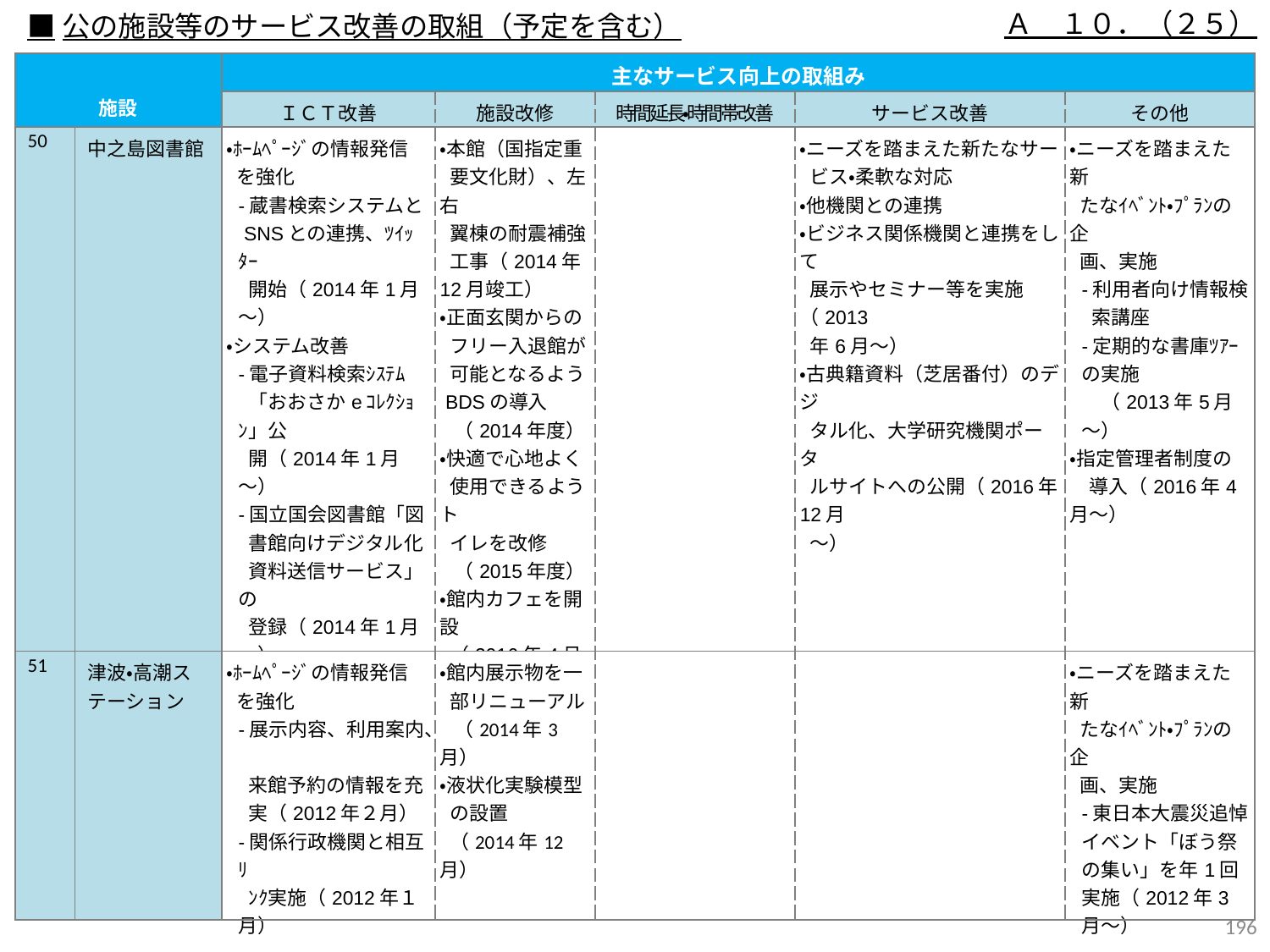

Ａ　１０．（２５）
■公の施設等のサービス改善の取組（予定を含む）
| 施設 |  | 主なサービス向上の取組み |  |  |  |  |
| --- | --- | --- | --- | --- | --- | --- |
|  |  | ＩＣＴ改善 | 施設改修 | 時間延長・時間帯改善 | サービス改善 | その他 |
| 50 | 中之島図書館 | ・ﾎｰﾑﾍﾟｰｼﾞの情報発信 を強化 -蔵書検索システムと SNSとの連携、ﾂｲｯﾀｰ 開始（2014年1月～） ・システム改善 -電子資料検索ｼｽﾃﾑ 「おおさかeｺﾚｸｼｮﾝ」公 開（2014年1月～） -国立国会図書館「図 書館向けデジタル化 資料送信サービス」の 登録（2014年1月～） -ｵﾝﾗｲﾝﾃﾞｰﾀﾍﾞｰｽの拡 充（2014年4月～） | ・本館（国指定重 要文化財）、左右 翼棟の耐震補強 工事（2014年12月竣工） ・正面玄関からの フリー入退館が 可能となるよう BDSの導入 （2014年度） ・快適で心地よく 使用できるようト イレを改修 （2015年度） ・館内カフェを開設 （2016年4月～） |  | ・ニーズを踏まえた新たなサー ビス・柔軟な対応 ・他機関との連携 ・ビジネス関係機関と連携をして 展示やセミナー等を実施（2013 年6月～） ・古典籍資料（芝居番付）のデジ タル化、大学研究機関ポータ ルサイトへの公開（2016年12月 ～） | ・ニーズを踏まえた新 たなｲﾍﾞﾝﾄ・ﾌﾟﾗﾝの企 画、実施 -利用者向け情報検 索講座 -定期的な書庫ﾂｱｰの実施 　（2013年5月～） ・指定管理者制度の 　導入（2016年4月～） |
| 51 | 津波・高潮ステーション | ・ﾎｰﾑﾍﾟｰｼﾞの情報発信 を強化 -展示内容、利用案内、 来館予約の情報を充 実（2012年２月） -関係行政機関と相互ﾘ ﾝｸ実施（2012年１月） | ・館内展示物を一 部リニューアル （2014年3月） ・液状化実験模型 の設置 （2014年12月） |  |  | ・ニーズを踏まえた新 たなｲﾍﾞﾝﾄ・ﾌﾟﾗﾝの企 画、実施 -東日本大震災追悼イベント「ぼう祭の集い」を年1回実施（2012年3月～） |
196